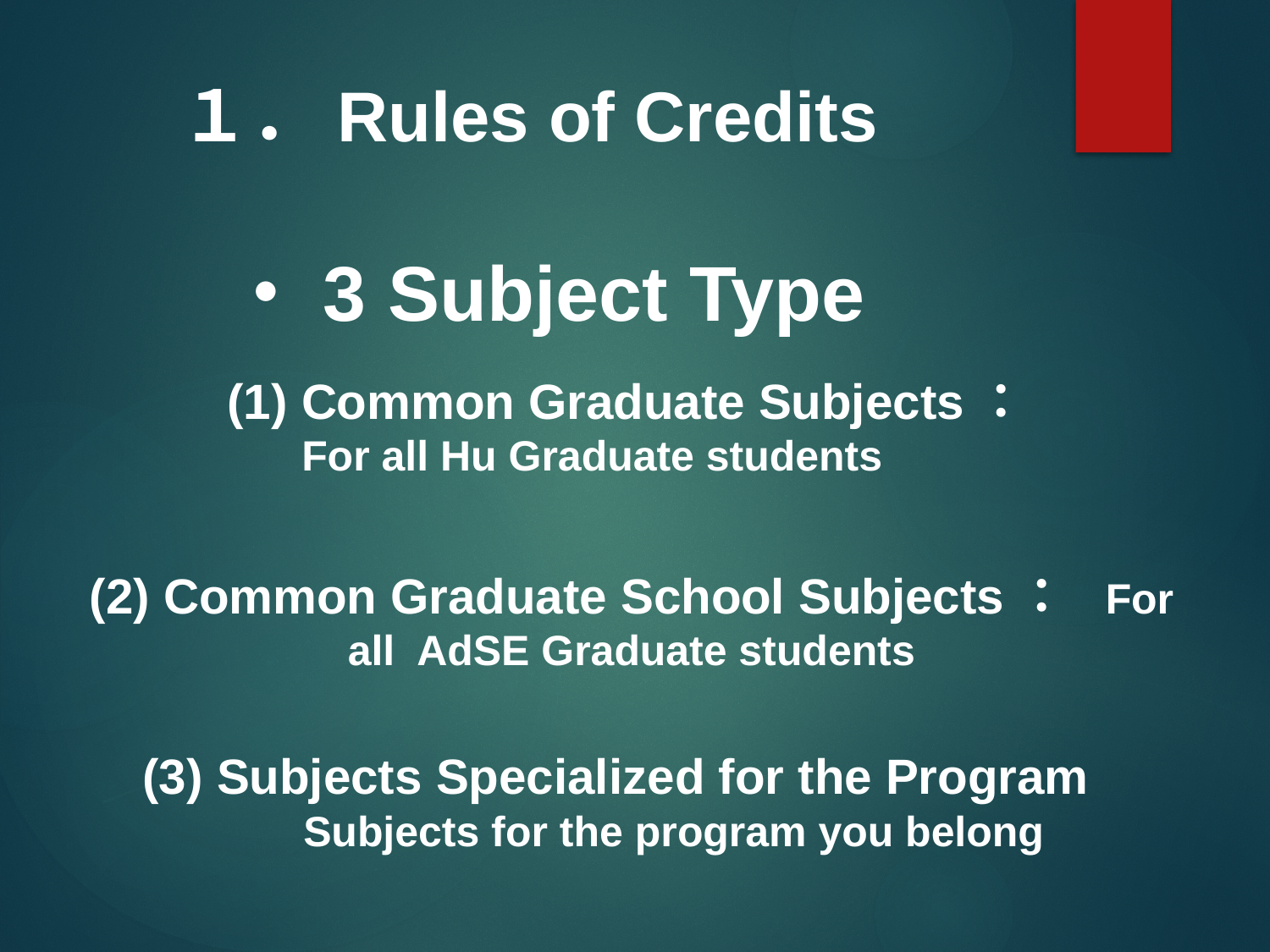

１．Rules of Credits
         ・3 Subject Type
(1) Common Graduate Subjects：
　　　　           For all Hu Graduate students

(2) Common Graduate School Subjects：　For all  AdSE Graduate students
      (3) Subjects Specialized for the Program
　　　　　　Subjects for the program you belong